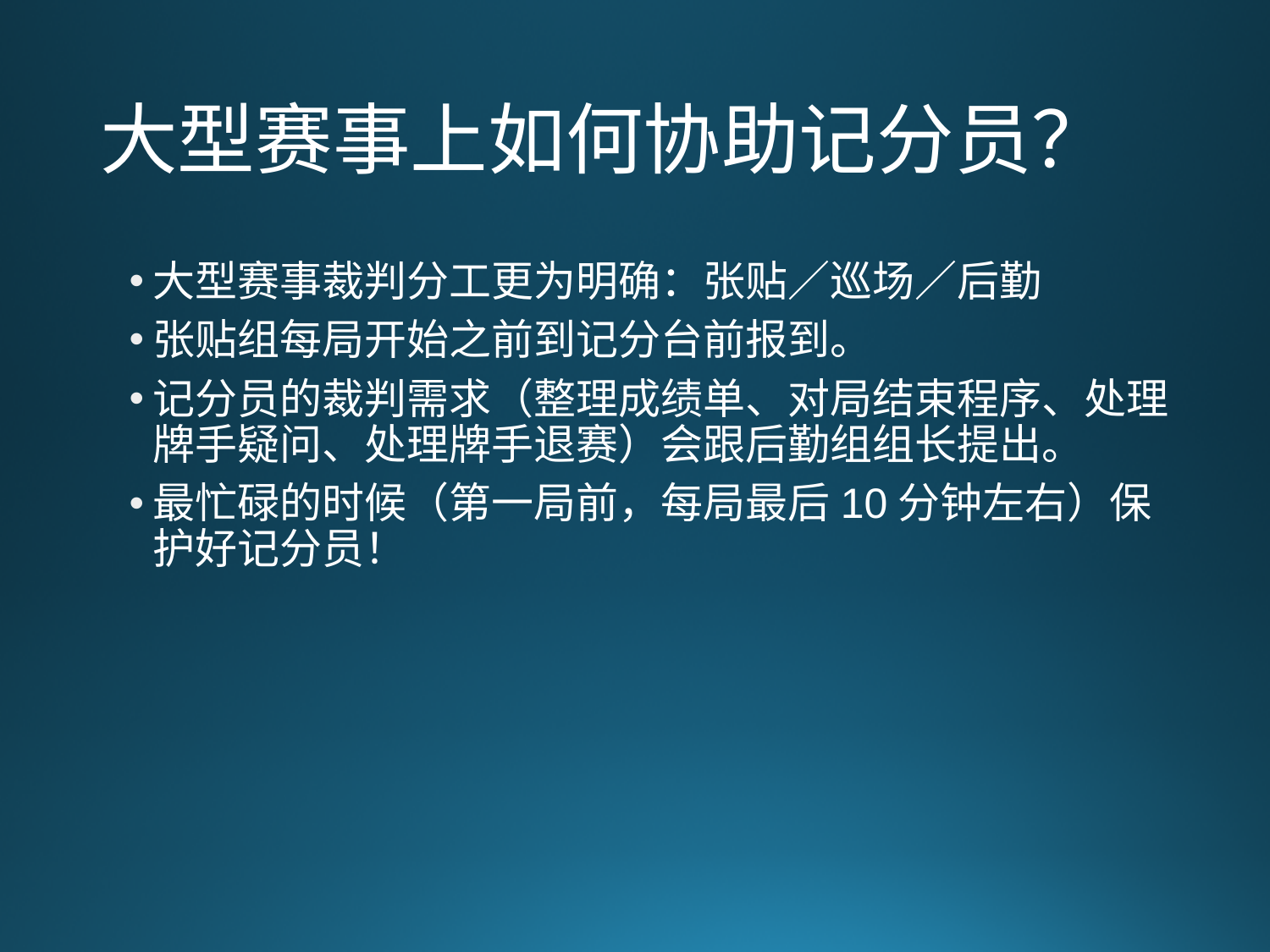

# 大型赛事上如何协助记分员？
大型赛事裁判分工更为明确：张贴／巡场／后勤
张贴组每局开始之前到记分台前报到。
记分员的裁判需求（整理成绩单、对局结束程序、处理牌手疑问、处理牌手退赛）会跟后勤组组长提出。
最忙碌的时候（第一局前，每局最后10分钟左右）保护好记分员！